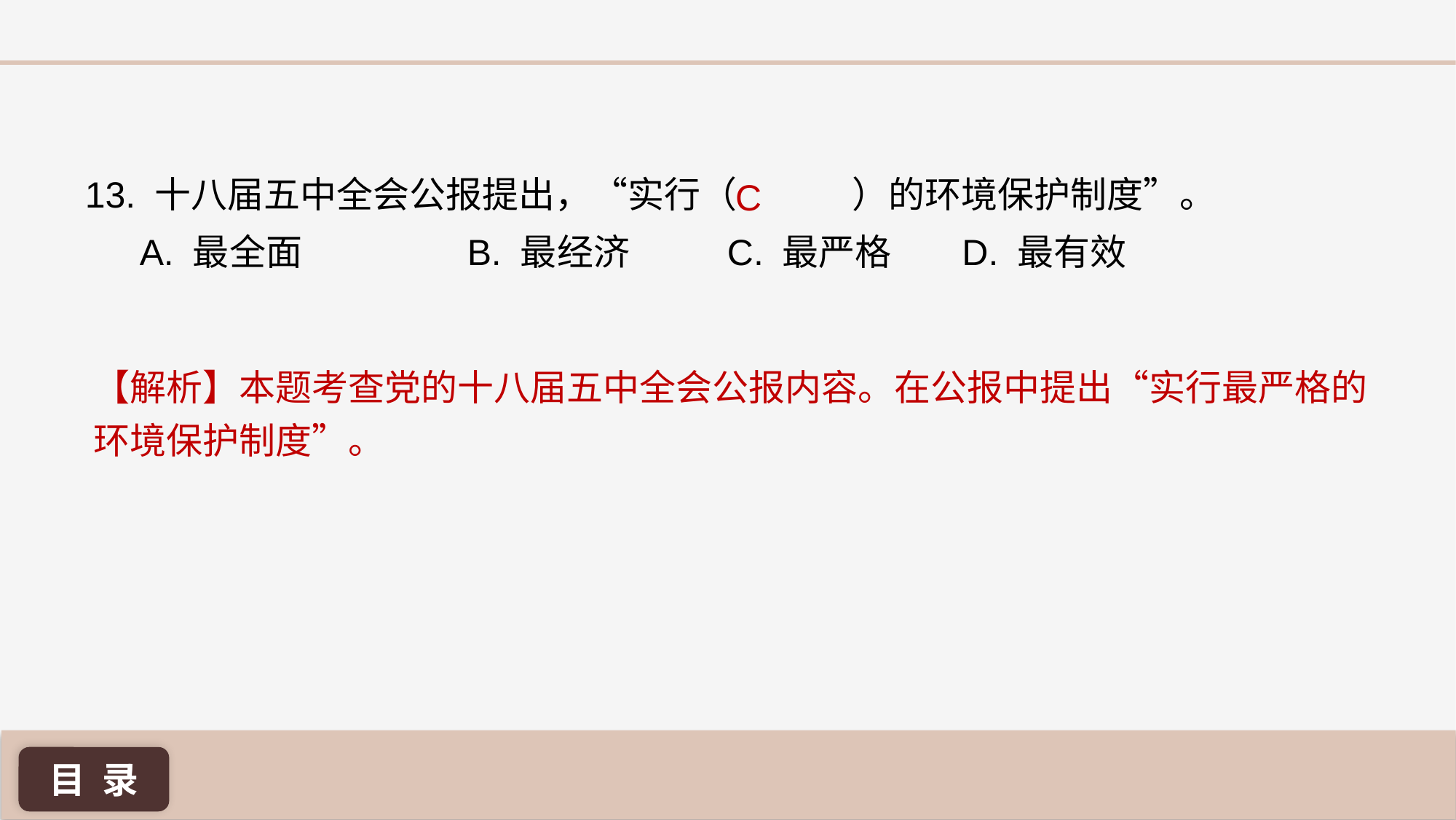

C
13. 十八届五中全会公报提出，“实行（	       ）的环境保护制度”。
A. 最全面 		B. 最经济 	    C. 最严格 	      D. 最有效
【解析】本题考查党的十八届五中全会公报内容。在公报中提出“实行最严格的环境保护制度”。